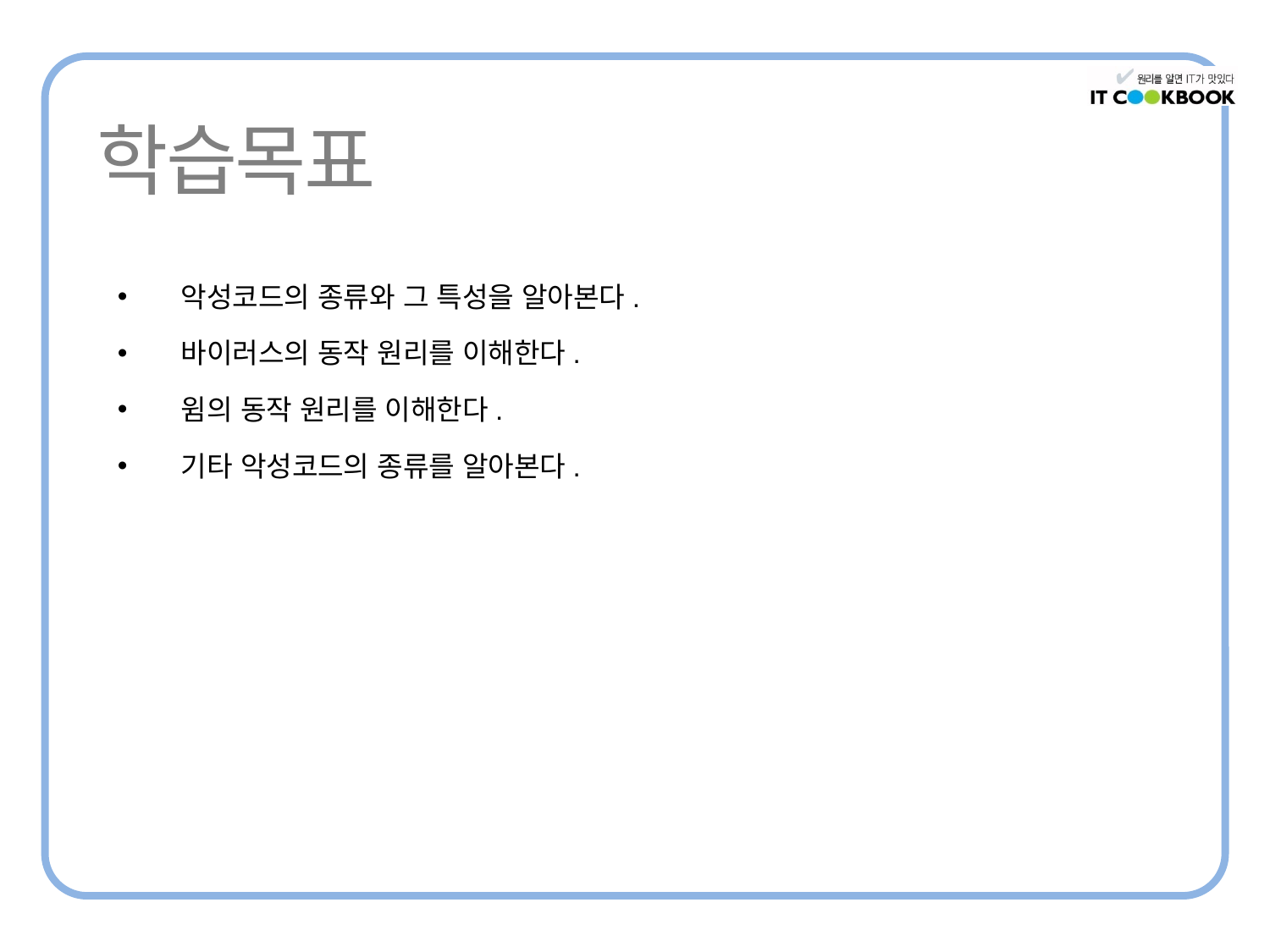

악성코드의 종류와 그 특성을 알아본다.
바이러스의 동작 원리를 이해한다.
윔의 동작 원리를 이해한다.
기타 악성코드의 종류를 알아본다.